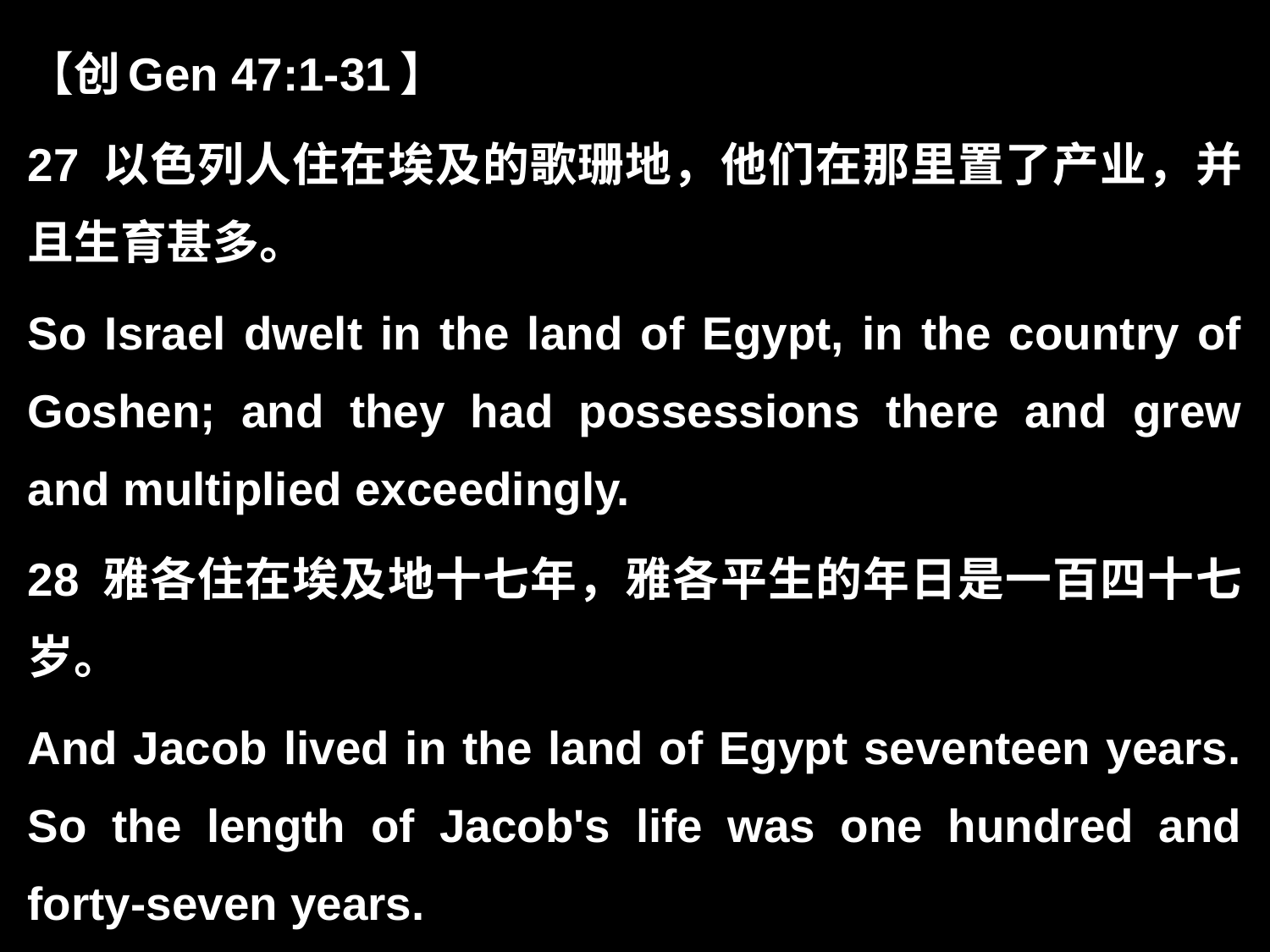

【创Gen 47:1-31】
27 以色列人住在埃及的歌珊地，他们在那里置了产业，并且生育甚多。
So Israel dwelt in the land of Egypt, in the country of Goshen; and they had possessions there and grew and multiplied exceedingly.
28 雅各住在埃及地十七年，雅各平生的年日是一百四十七岁。
And Jacob lived in the land of Egypt seventeen years. So the length of Jacob's life was one hundred and forty-seven years.